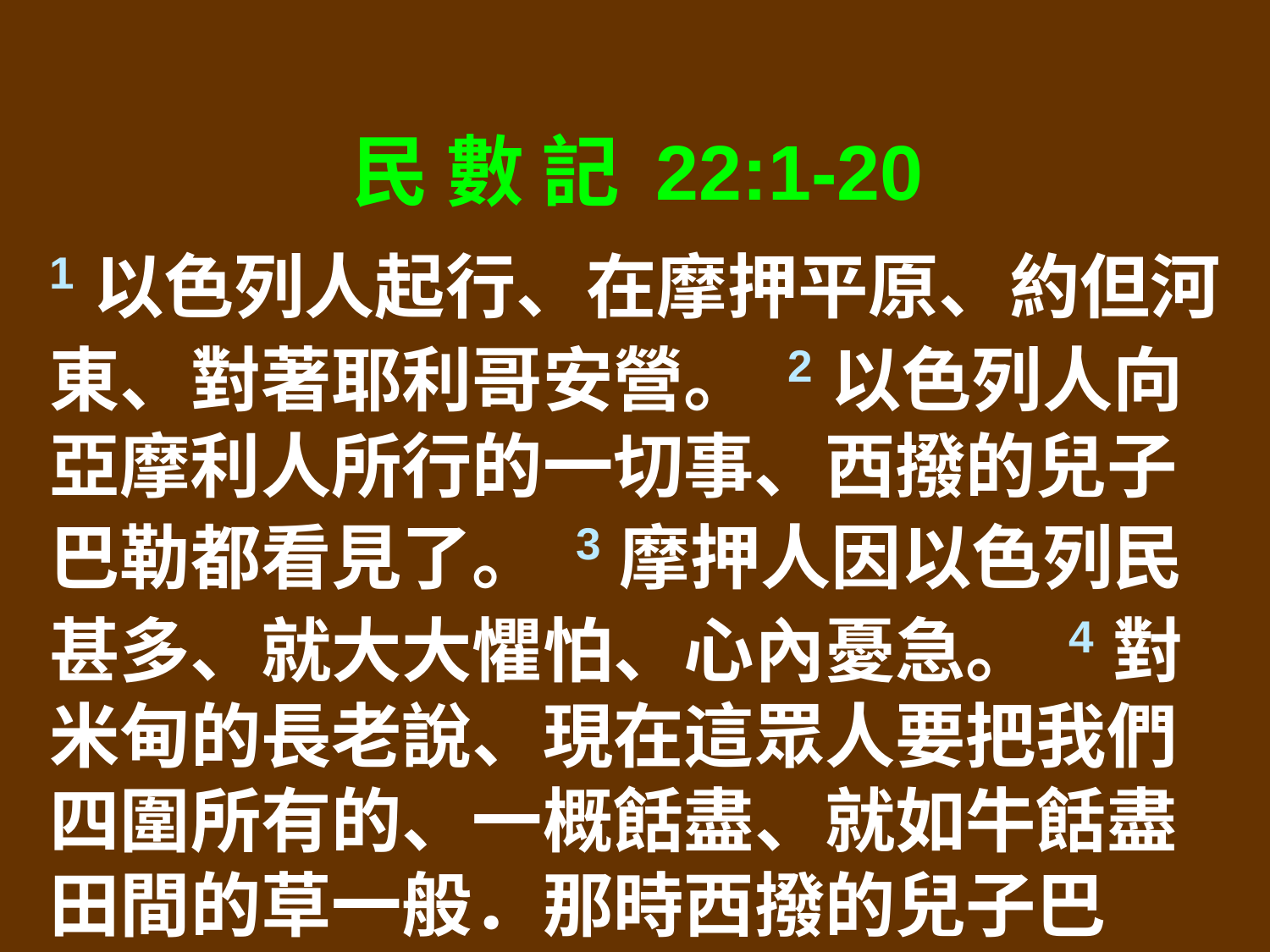

民 數 記 22:1-20
1以色列人起行、在摩押平原、約但河東、對著耶利哥安營。 2以色列人向亞摩利人所行的一切事、西撥的兒子巴勒都看見了。 3摩押人因以色列民甚多、就大大懼怕、心內憂急。 4對米甸的長老說、現在這眾人要把我們四圍所有的、一概餂盡、就如牛餂盡田間的草一般．那時西撥的兒子巴勒、作摩押王。